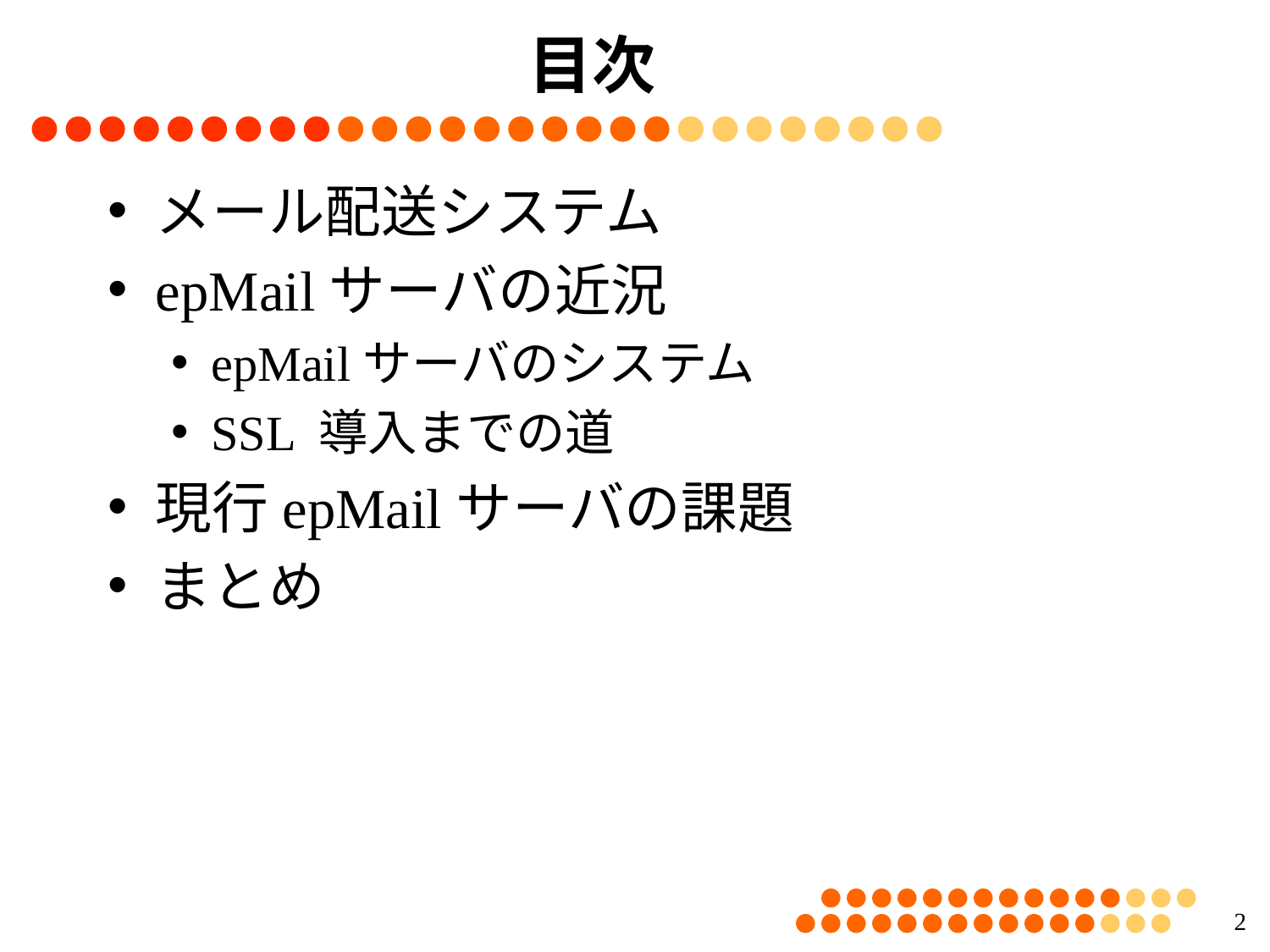

# 目次
メール配送システム
epMailサーバの近況
epMailサーバのシステム
SSL 導入までの道
現行epMailサーバの課題
まとめ
2